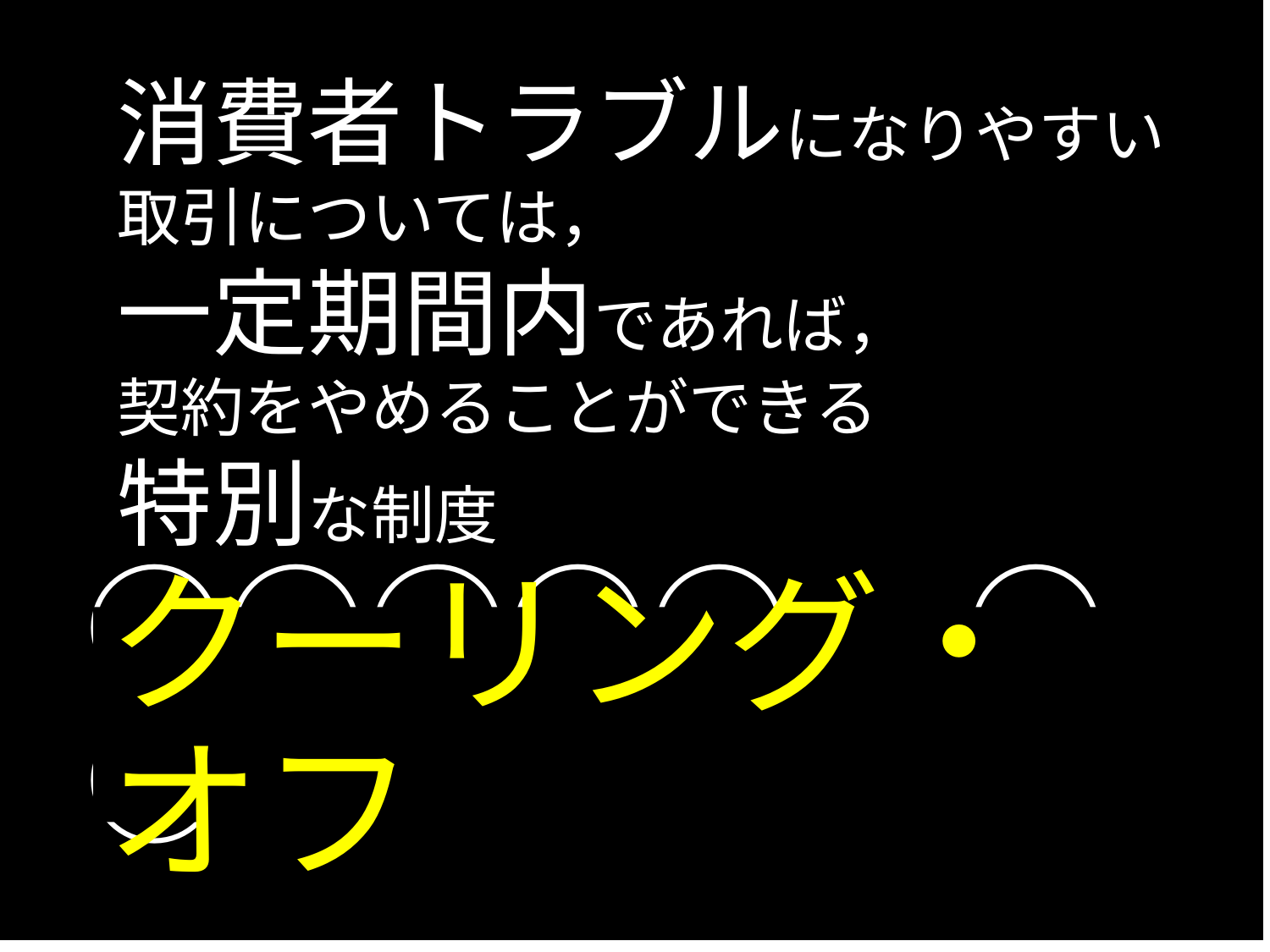

消費者トラブルになりやすい取引については，
一定期間内であれば，
契約をやめることができる
特別な制度

○○○○○・○○

クーリング・オフ